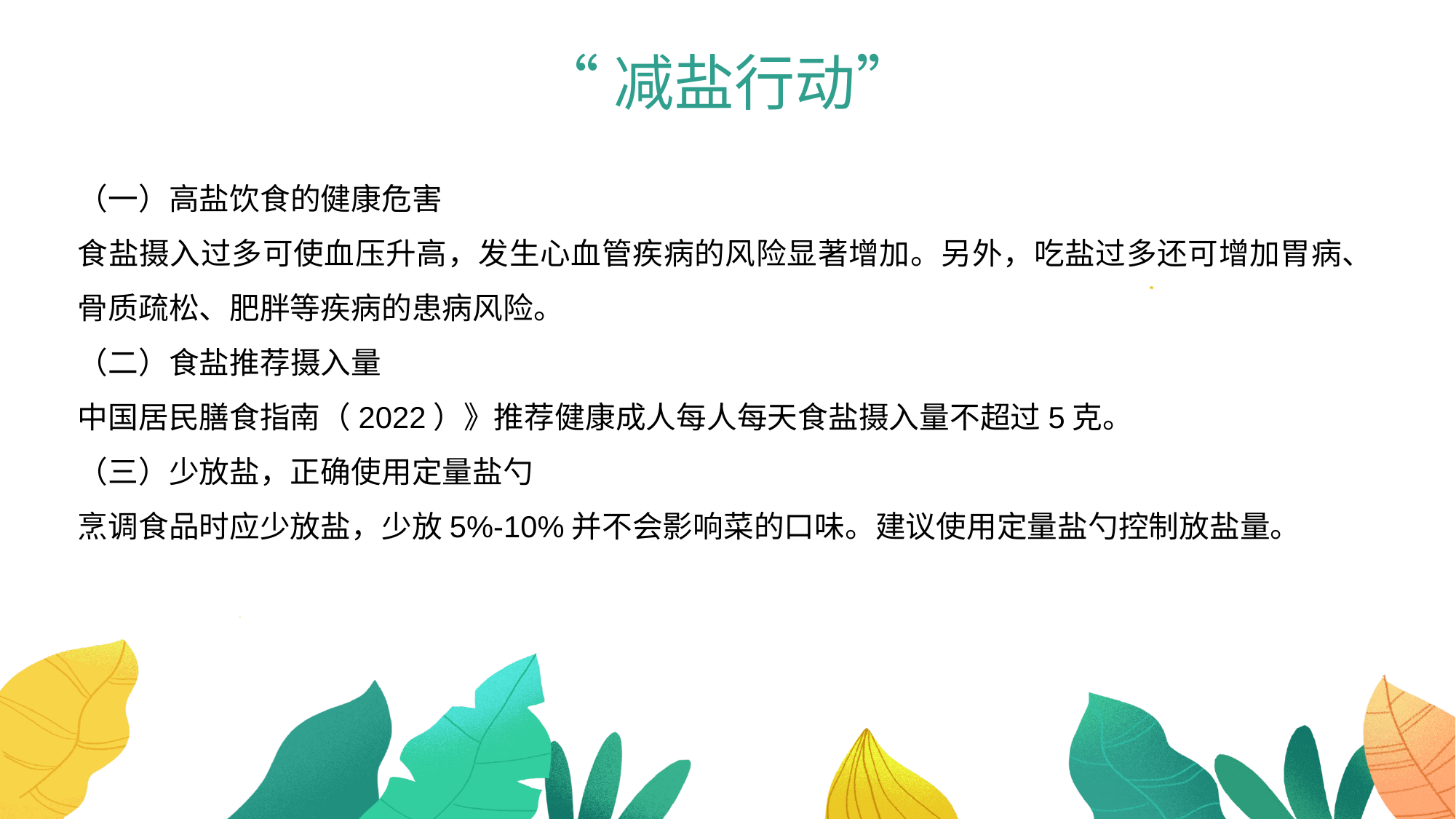

“减盐行动”
（一）高盐饮食的健康危害
食盐摄入过多可使血压升高，发生心血管疾病的风险显著增加。另外，吃盐过多还可增加胃病、骨质疏松、肥胖等疾病的患病风险。
（二）食盐推荐摄入量
中国居民膳食指南（2022）》推荐健康成人每人每天食盐摄入量不超过5克。
（三）少放盐，正确使用定量盐勺
烹调食品时应少放盐，少放5%-10%并不会影响菜的口味。建议使用定量盐勺控制放盐量。